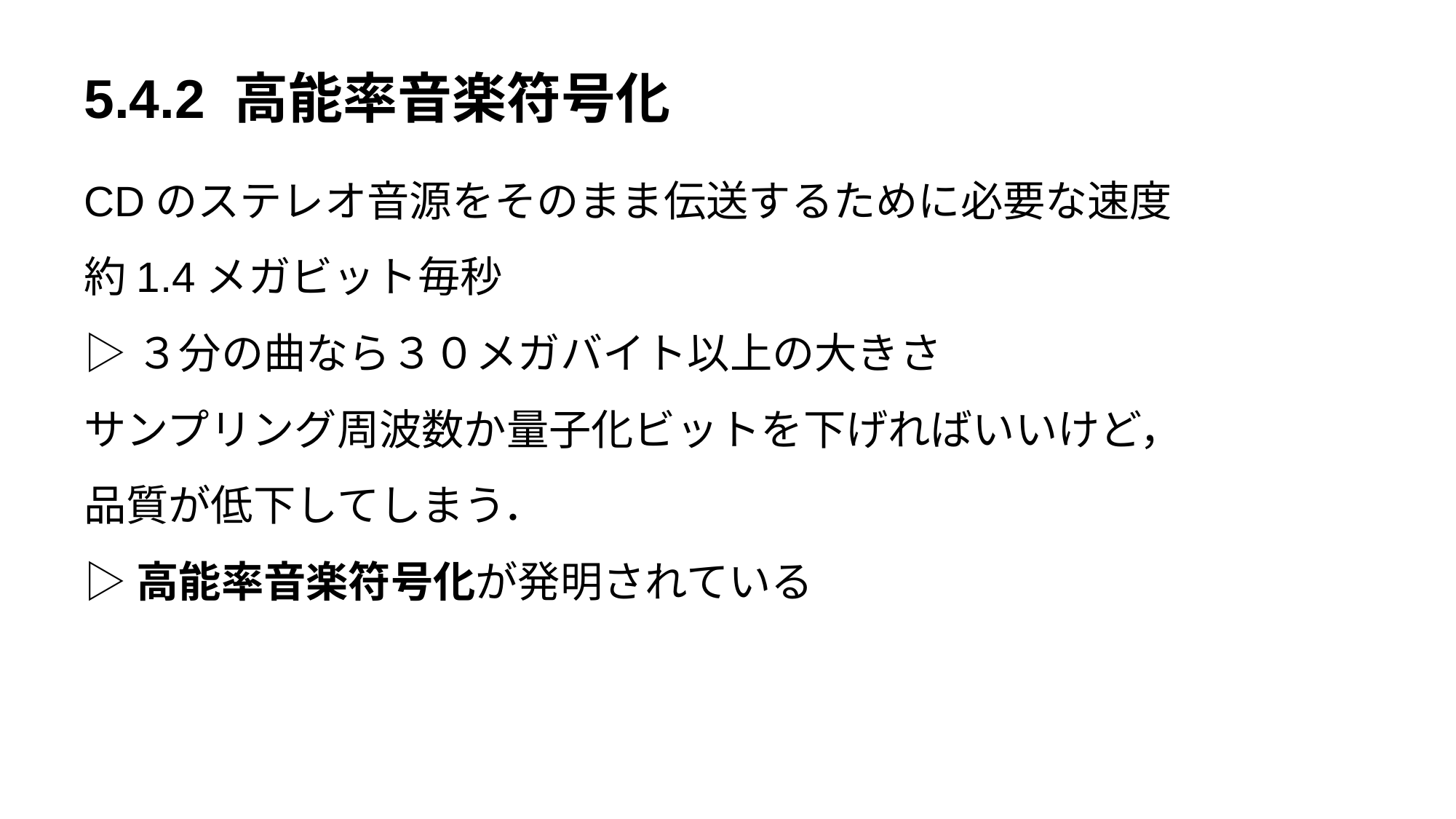

# 5.4.2 高能率音楽符号化
CDのステレオ音源をそのまま伝送するために必要な速度
約1.4メガビット毎秒
▷３分の曲なら３０メガバイト以上の大きさ
サンプリング周波数か量子化ビットを下げればいいけど，
品質が低下してしまう．
▷高能率音楽符号化が発明されている